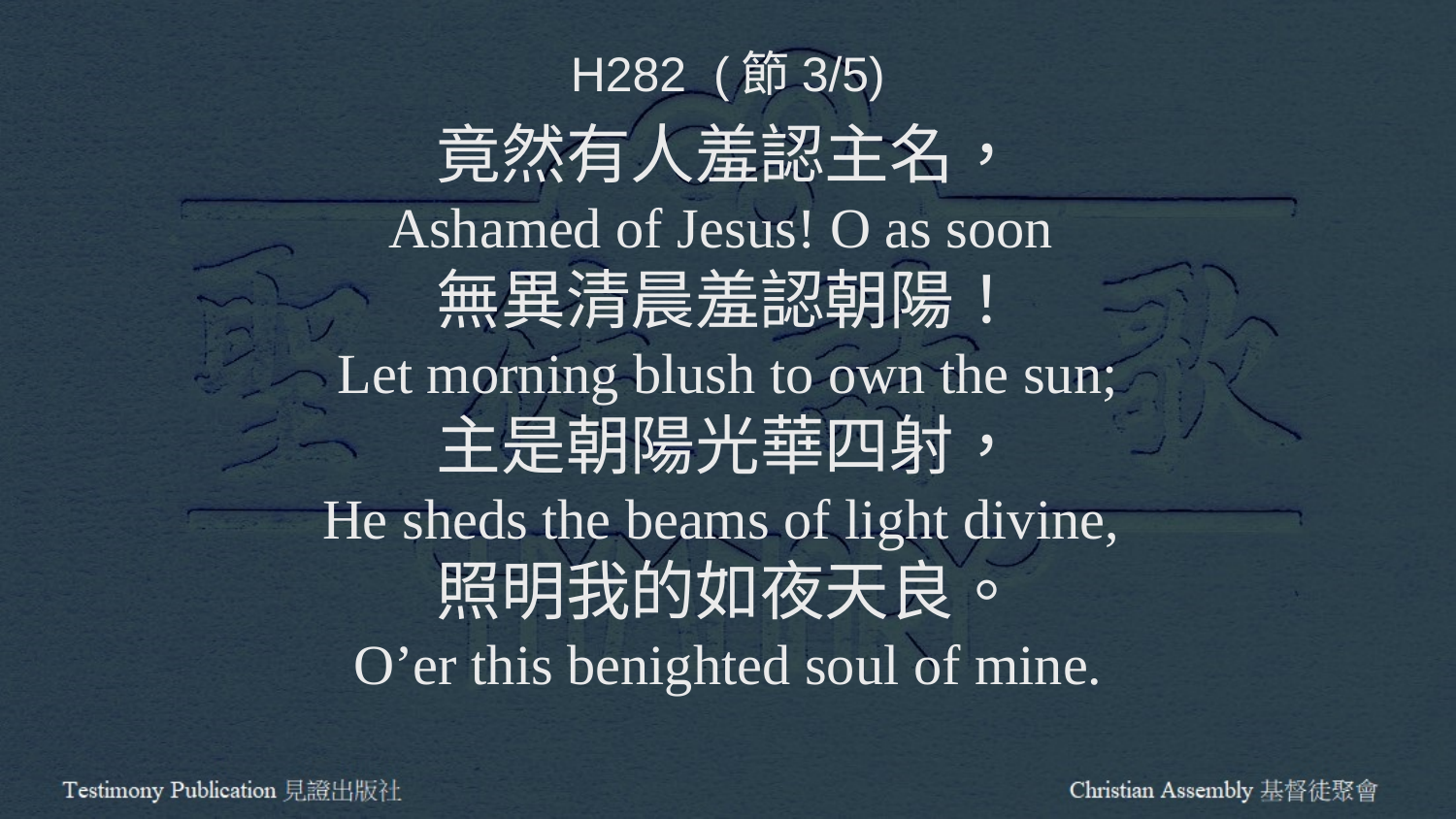

H282  (節3/5)
竟然有人羞認主名，
Ashamed of Jesus! O as soon
無異清晨羞認朝陽！
Let morning blush to own the sun;
主是朝陽光華四射，
He sheds the beams of light divine,
照明我的如夜天良。
O’er this benighted soul of mine.